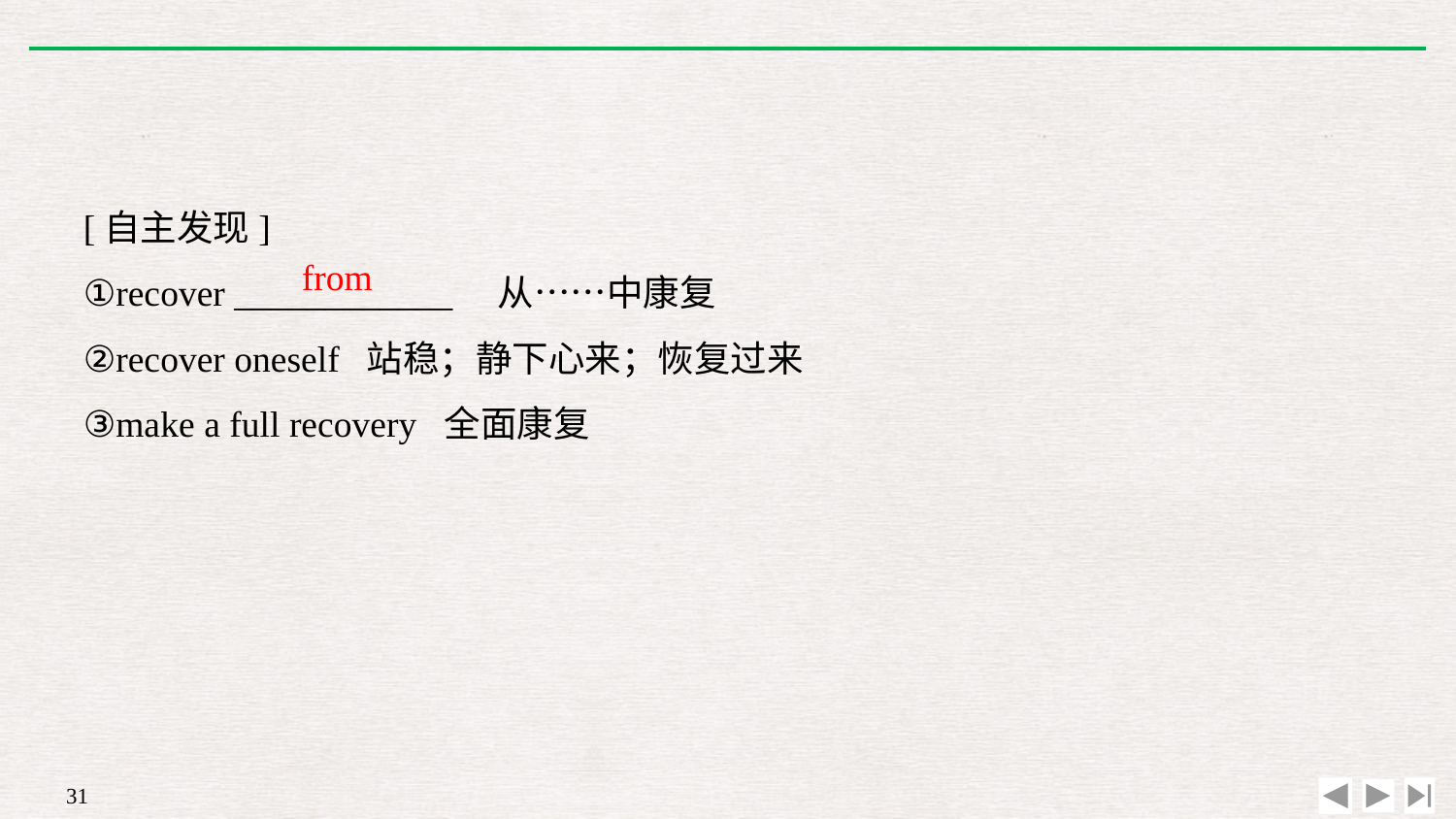

[自主发现]
①recover ____________　从……中康复
②recover oneself  站稳；静下心来；恢复过来
③make a full recovery  全面康复
from